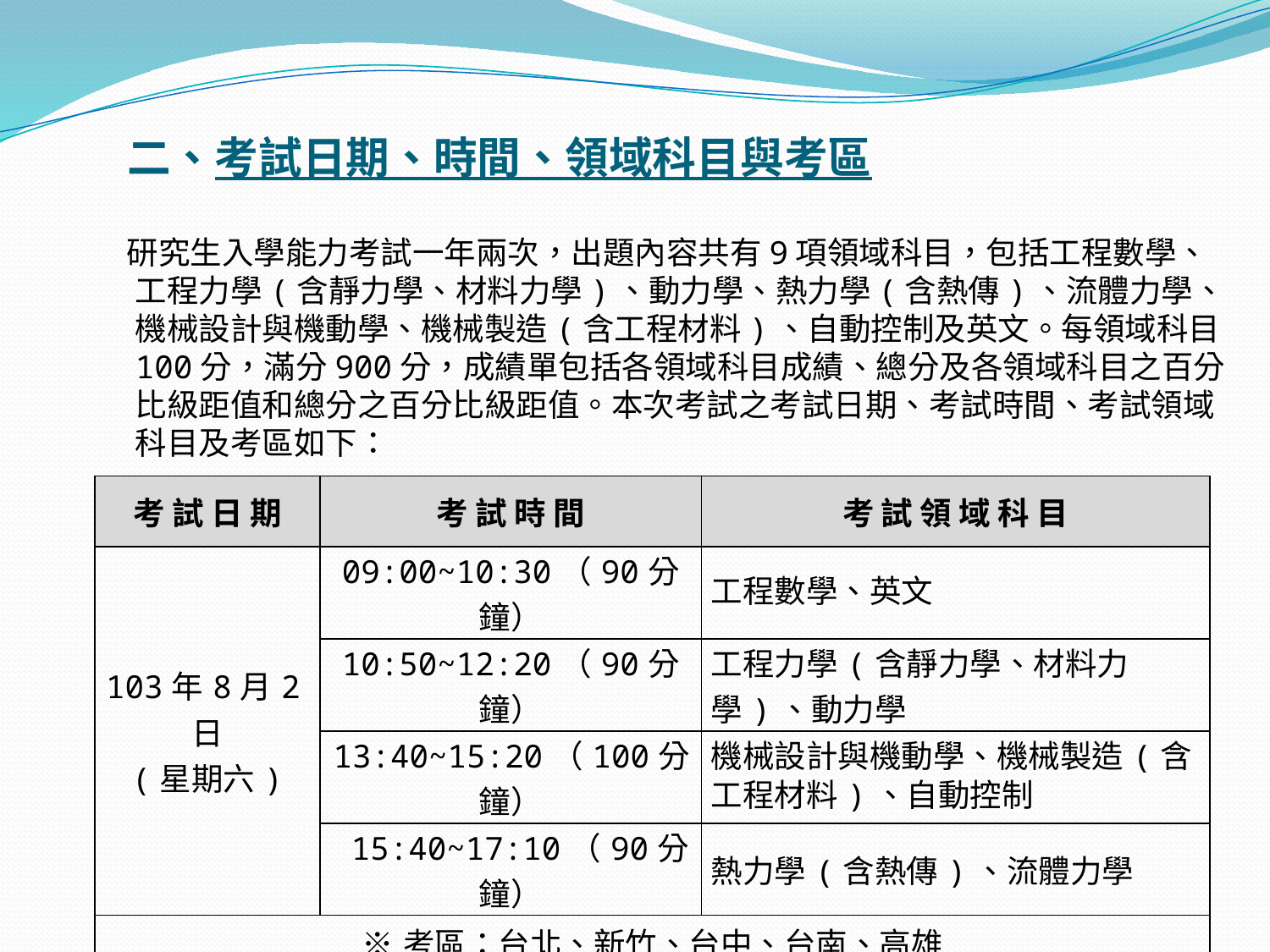

# 二、考試日期、時間、領域科目與考區
   研究生入學能力考試一年兩次，出題內容共有9項領域科目，包括工程數學、工程力學(含靜力學、材料力學)、動力學、熱力學(含熱傳)、流體力學、機械設計與機動學、機械製造(含工程材料)、自動控制及英文。每領域科目100分，滿分900分，成績單包括各領域科目成績、總分及各領域科目之百分比級距值和總分之百分比級距值。本次考試之考試日期、考試時間、考試領域科目及考區如下：

| 考 試 日 期 | 考 試 時 間 | 考 試 領 域 科 目 |
| --- | --- | --- |
| 103年8月2日 (星期六) | 09:00~10:30（90分鐘） | 工程數學、英文 |
|  | 10:50~12:20（90分鐘） | 工程力學(含靜力學、材料力學)、動力學 |
|  | 13:40~15:20（100分鐘） | 機械設計與機動學、機械製造(含工程材料)、自動控制 |
|  | 15:40~17:10（90分鐘） | 熱力學(含熱傳)、流體力學 |
| ※考區：台北、新竹、台中、台南、高雄 |  |  |